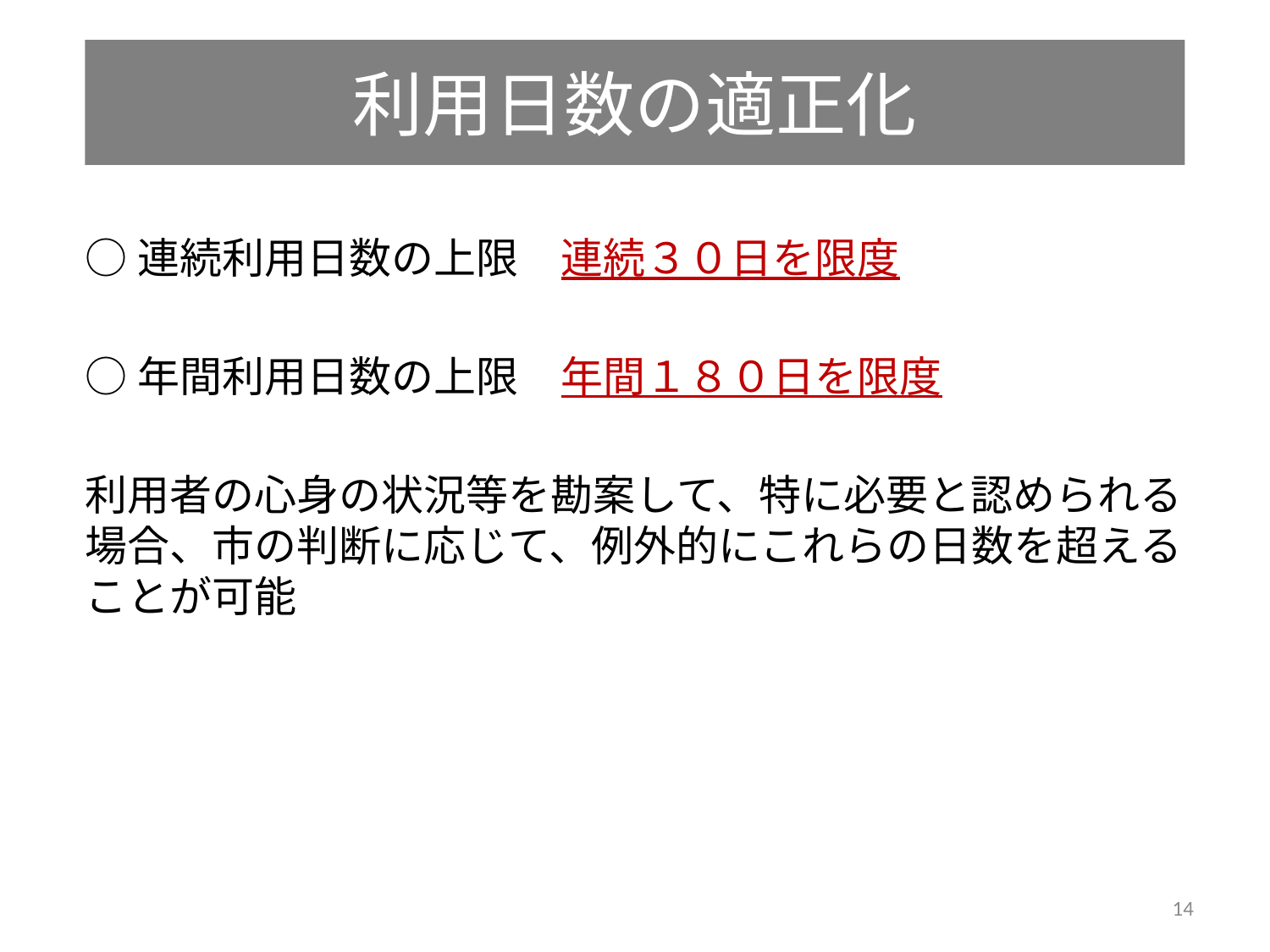

利用日数の適正化
○連続利用日数の上限　連続３０日を限度

○年間利用日数の上限　年間１８０日を限度

利用者の心身の状況等を勘案して、特に必要と認められる場合、市の判断に応じて、例外的にこれらの日数を超えることが可能
14